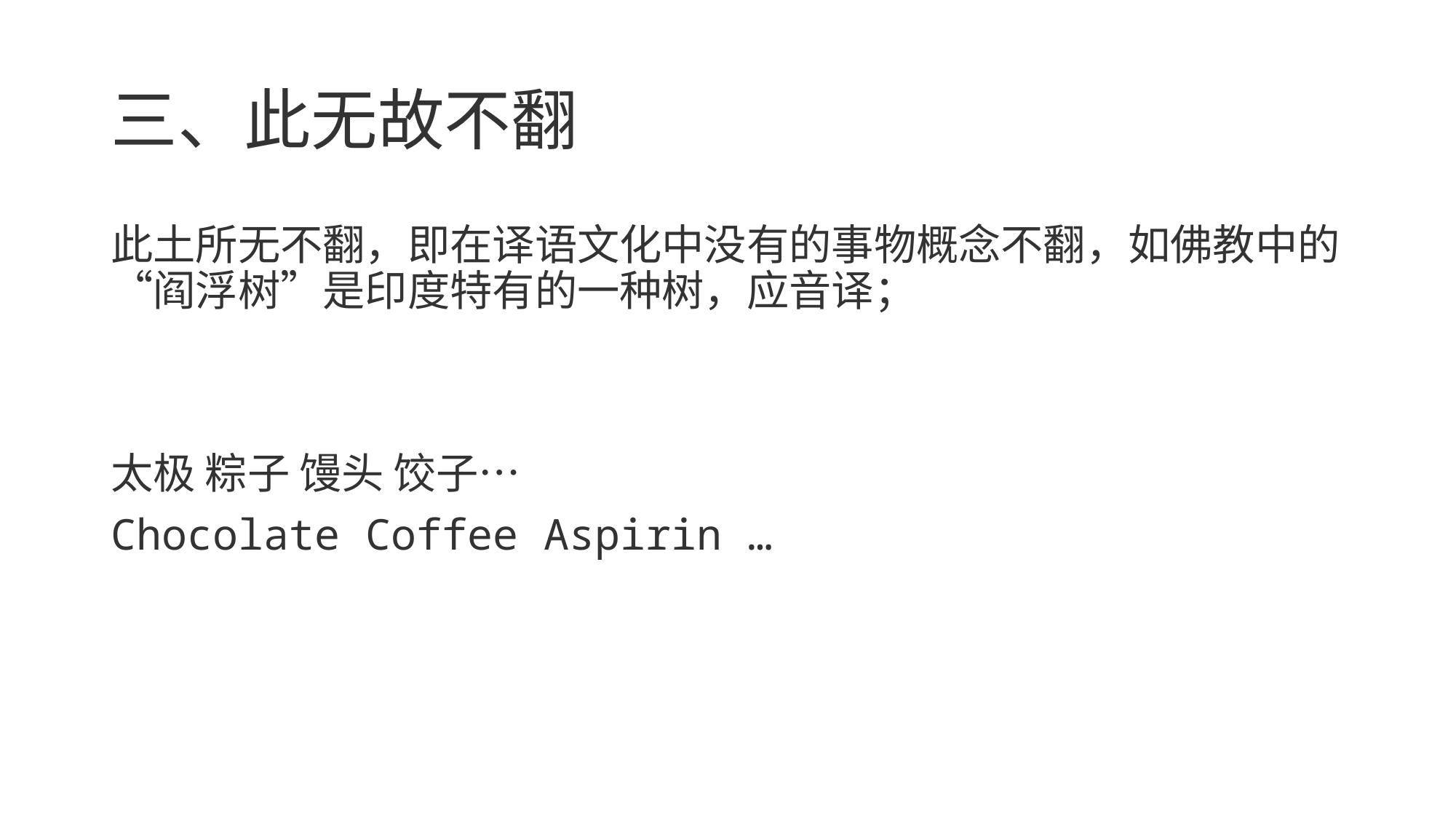

# 三、此无故不翻
此土所无不翻，即在译语文化中没有的事物概念不翻，如佛教中的“阎浮树”是印度特有的一种树，应音译；

太极 粽子 馒头 饺子…
Chocolate Coffee Aspirin …